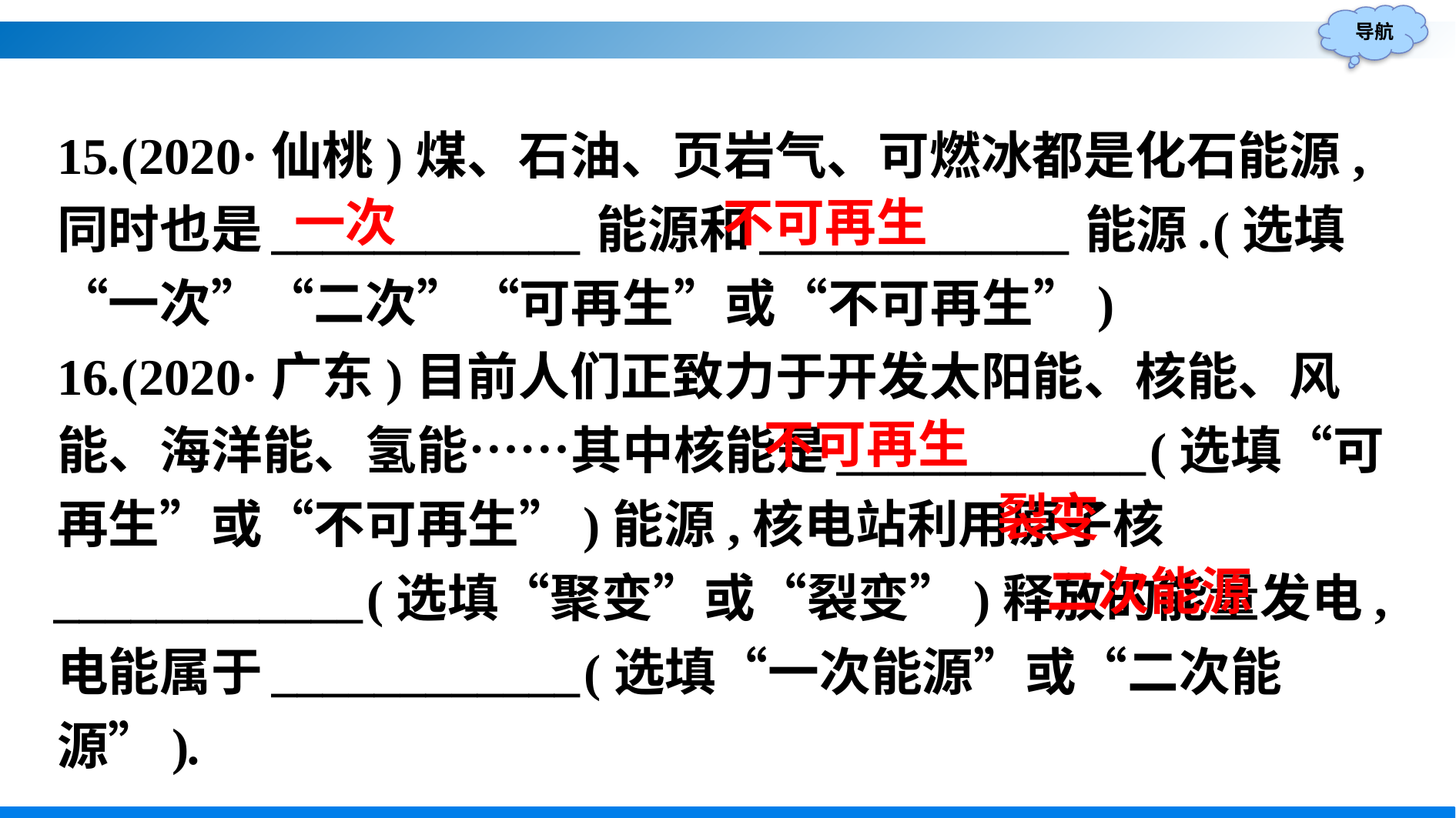

15.(2020·仙桃)煤、石油、页岩气、可燃冰都是化石能源,同时也是____________能源和____________能源.(选填“一次”“二次”“可再生”或“不可再生”)
16.(2020·广东)目前人们正致力于开发太阳能、核能、风能、海洋能、氢能……其中核能是____________(选填“可再生”或“不可再生”)能源,核电站利用原子核____________(选填“聚变”或“裂变”)释放的能量发电,电能属于____________(选填“一次能源”或“二次能源”).
一次
不可再生
不可再生
裂变
二次能源